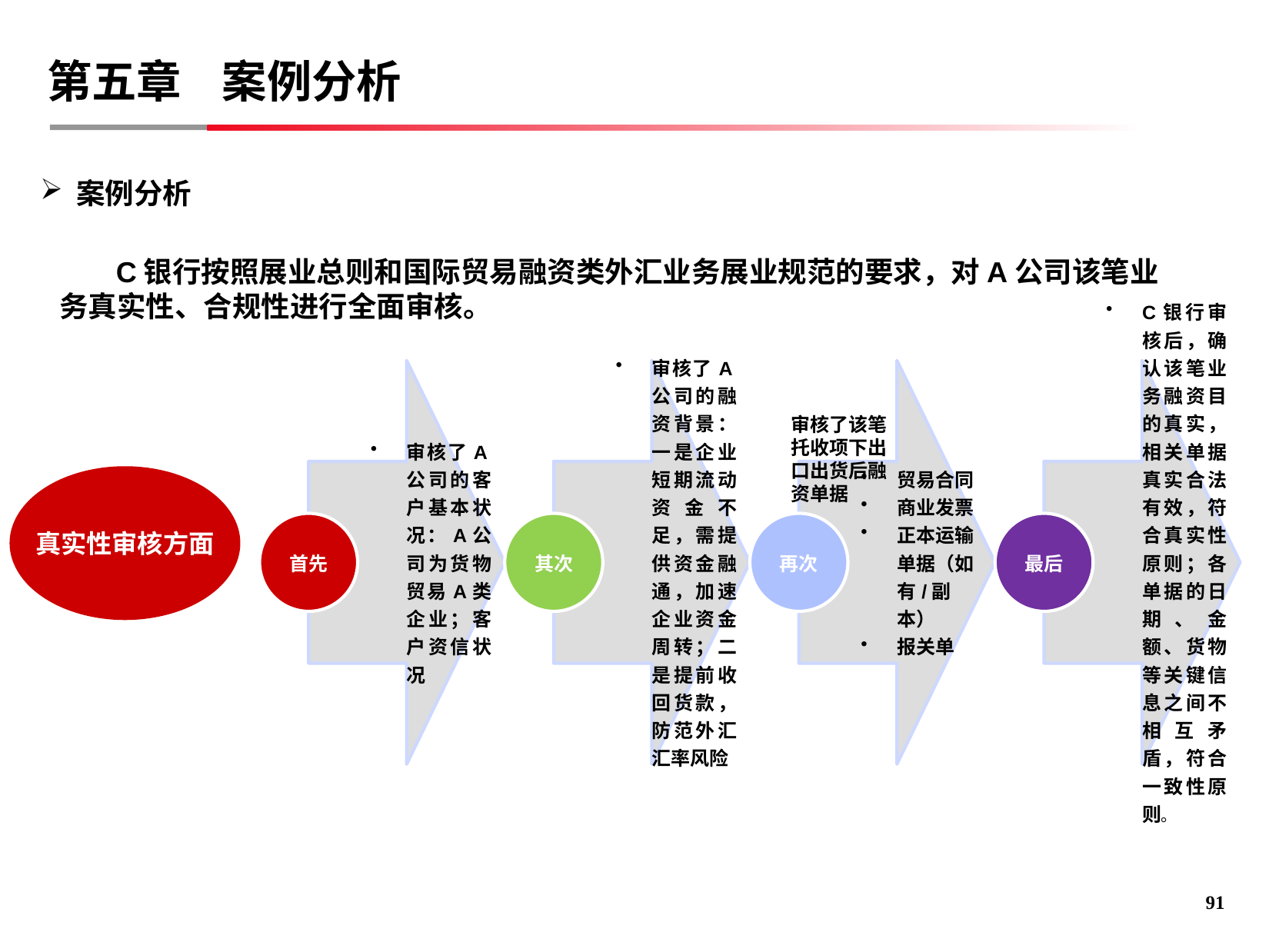

第五章    案例分析
案例分析
       C银行按照展业总则和国际贸易融资类外汇业务展业规范的要求，对A公司该笔业务真实性、合规性进行全面审核。

首先
审核了A公司的客户基本状况：A公司为货物贸易A类企业；客户资信状况
其次
审核了A公司的融资背景：一是企业短期流动资金不足，需提供资金融通，加速企业资金周转；二是提前收回货款，防范外汇汇率风险
再次
最后
商业发票
贸易合同
报关单
审核了该笔托收项下出口出货后融资单据
真实性审核方面
91